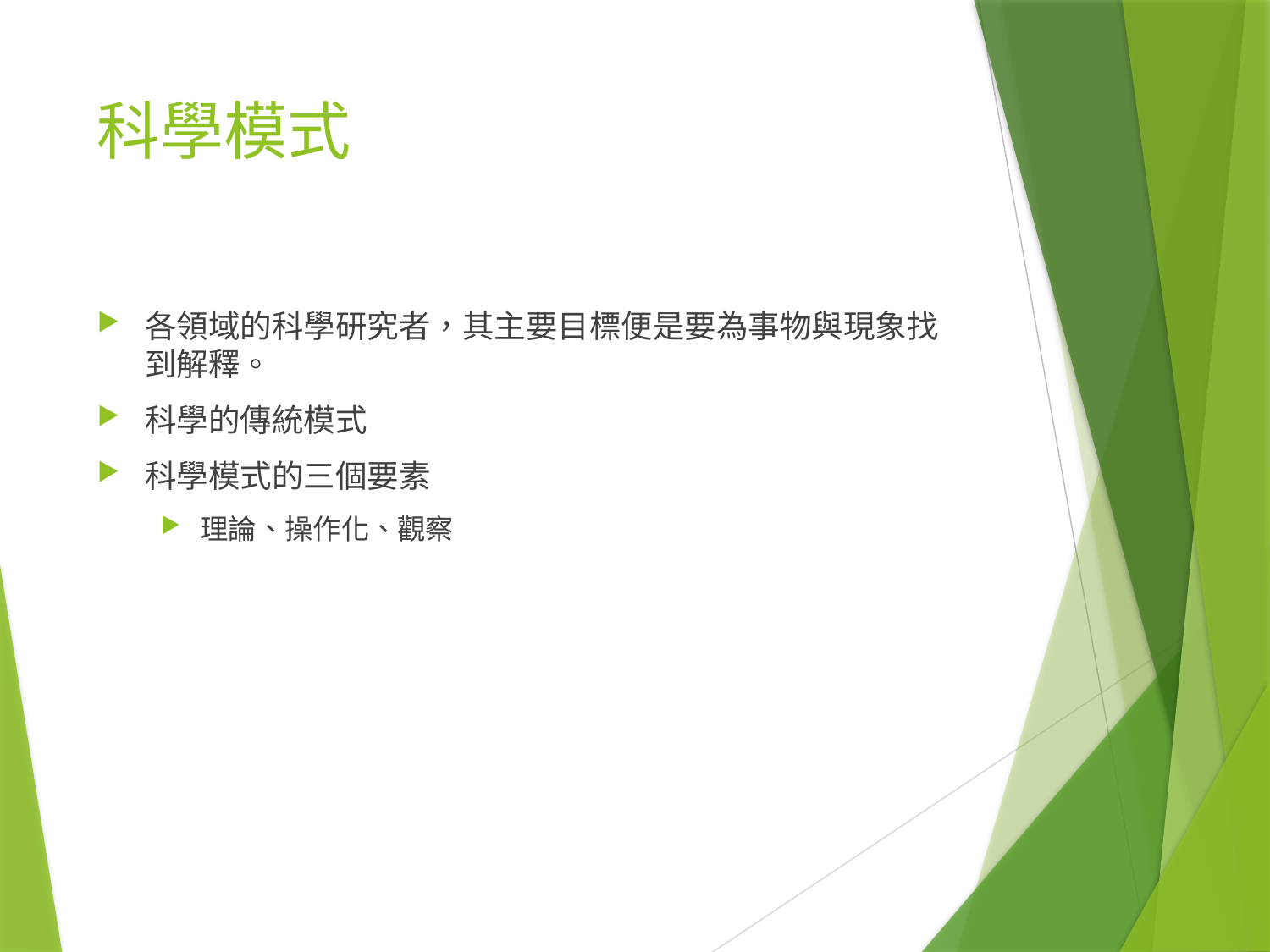

# 科學模式
各領域的科學研究者，其主要目標便是要為事物與現象找到解釋。
科學的傳統模式
科學模式的三個要素
理論、操作化、觀察